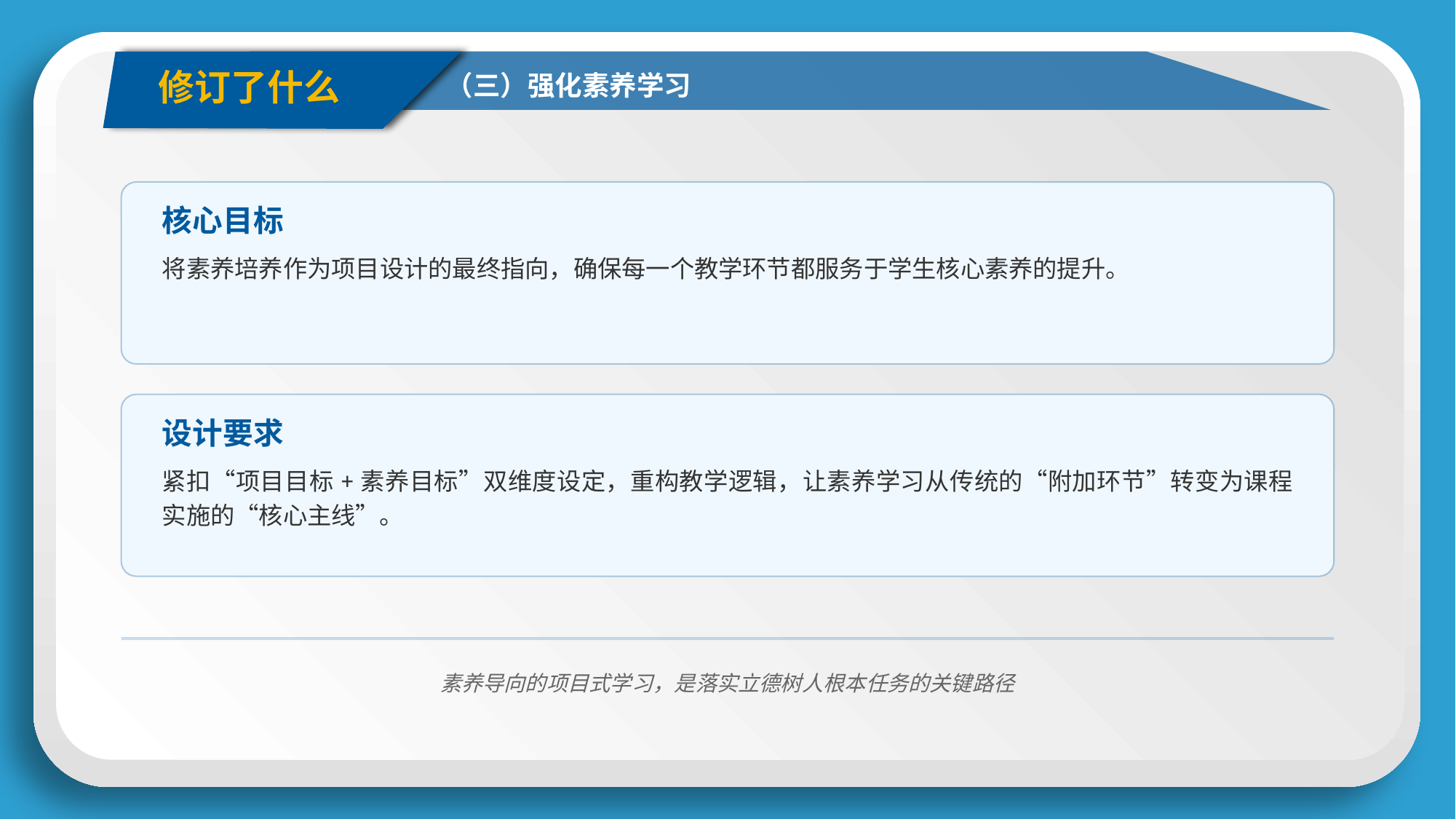

修订了什么
（三）强化素养学习

核心目标
将素养培养作为项目设计的最终指向，确保每一个教学环节都服务于学生核心素养的提升。

设计要求
紧扣“项目目标+素养目标”双维度设定，重构教学逻辑，让素养学习从传统的“附加环节”转变为课程实施的“核心主线”。

素养导向的项目式学习，是落实立德树人根本任务的关键路径